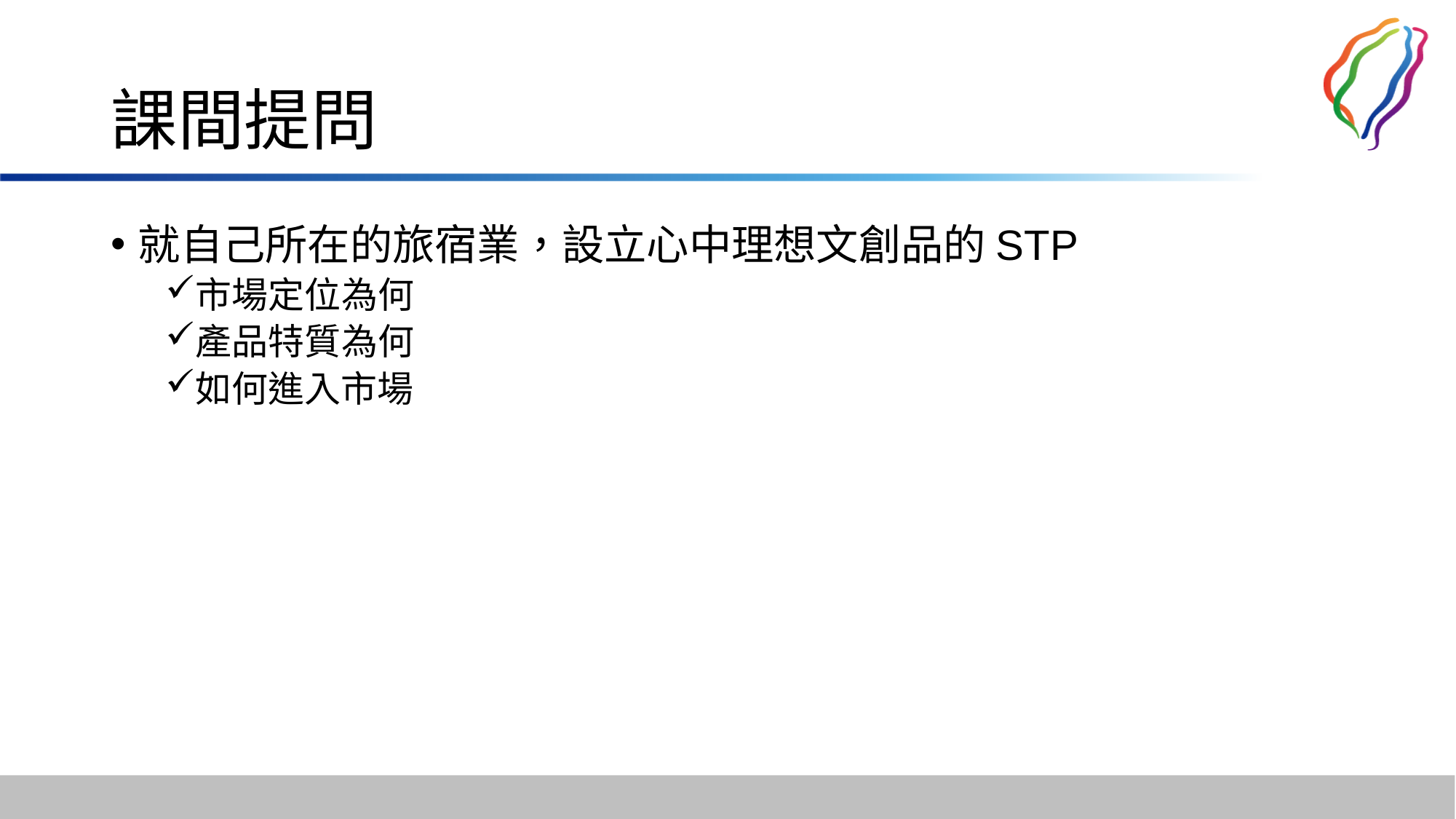

# 課間提問
就自己所在的旅宿業，設立心中理想文創品的STP
市場定位為何
產品特質為何
如何進入市場